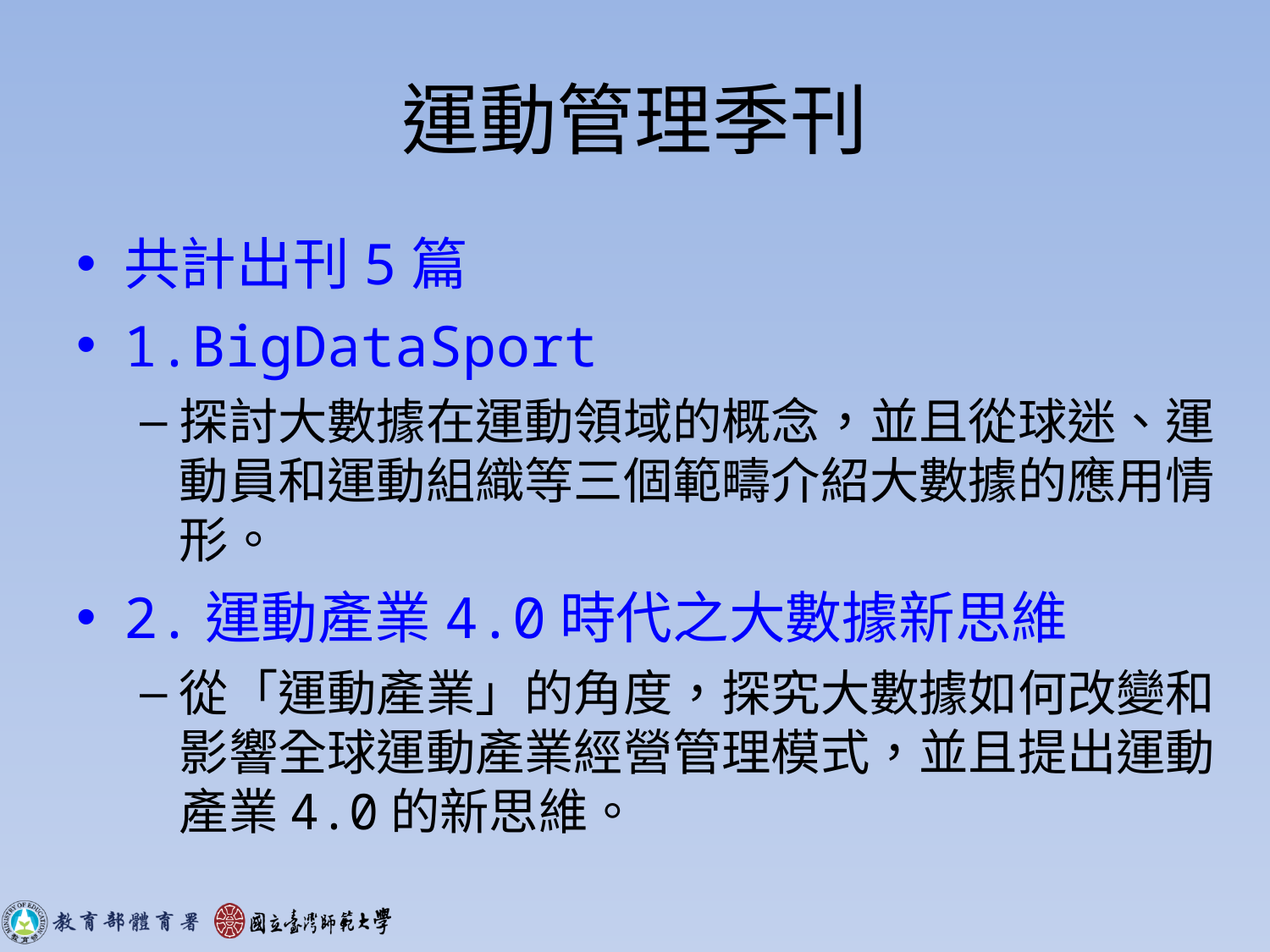

# 運動管理季刊
共計出刊5篇
1.BigDataSport
探討大數據在運動領域的概念，並且從球迷、運動員和運動組織等三個範疇介紹大數據的應用情形。
2.運動產業4.0時代之大數據新思維
從「運動產業」的角度，探究大數據如何改變和影響全球運動產業經營管理模式，並且提出運動產業4.0的新思維。